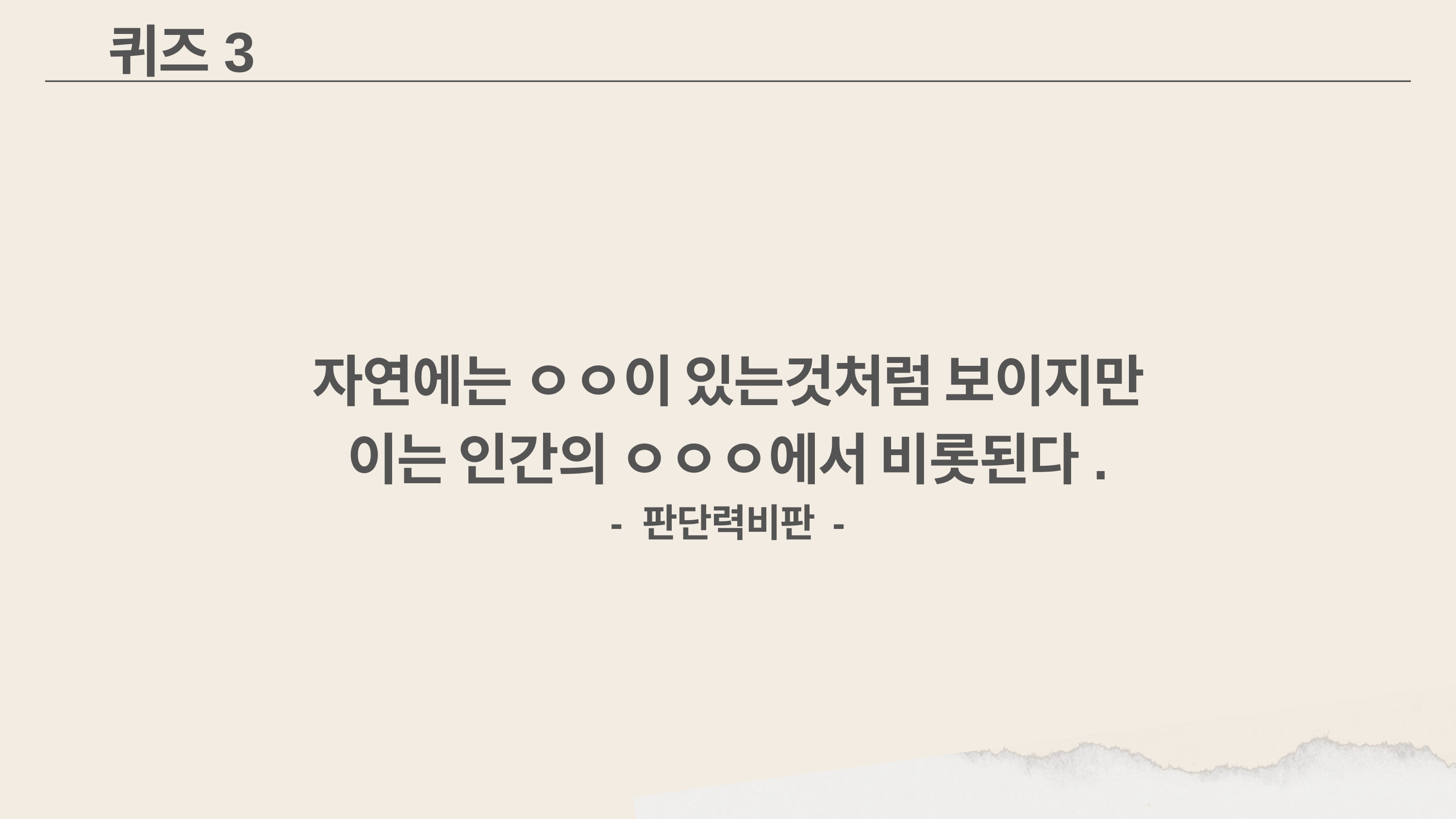

퀴즈3

자연에는 ㅇㅇ이 있는것처럼 보이지만 이는 인간의 ㅇㅇㅇ에서 비롯된다.
- 판단력비판 -